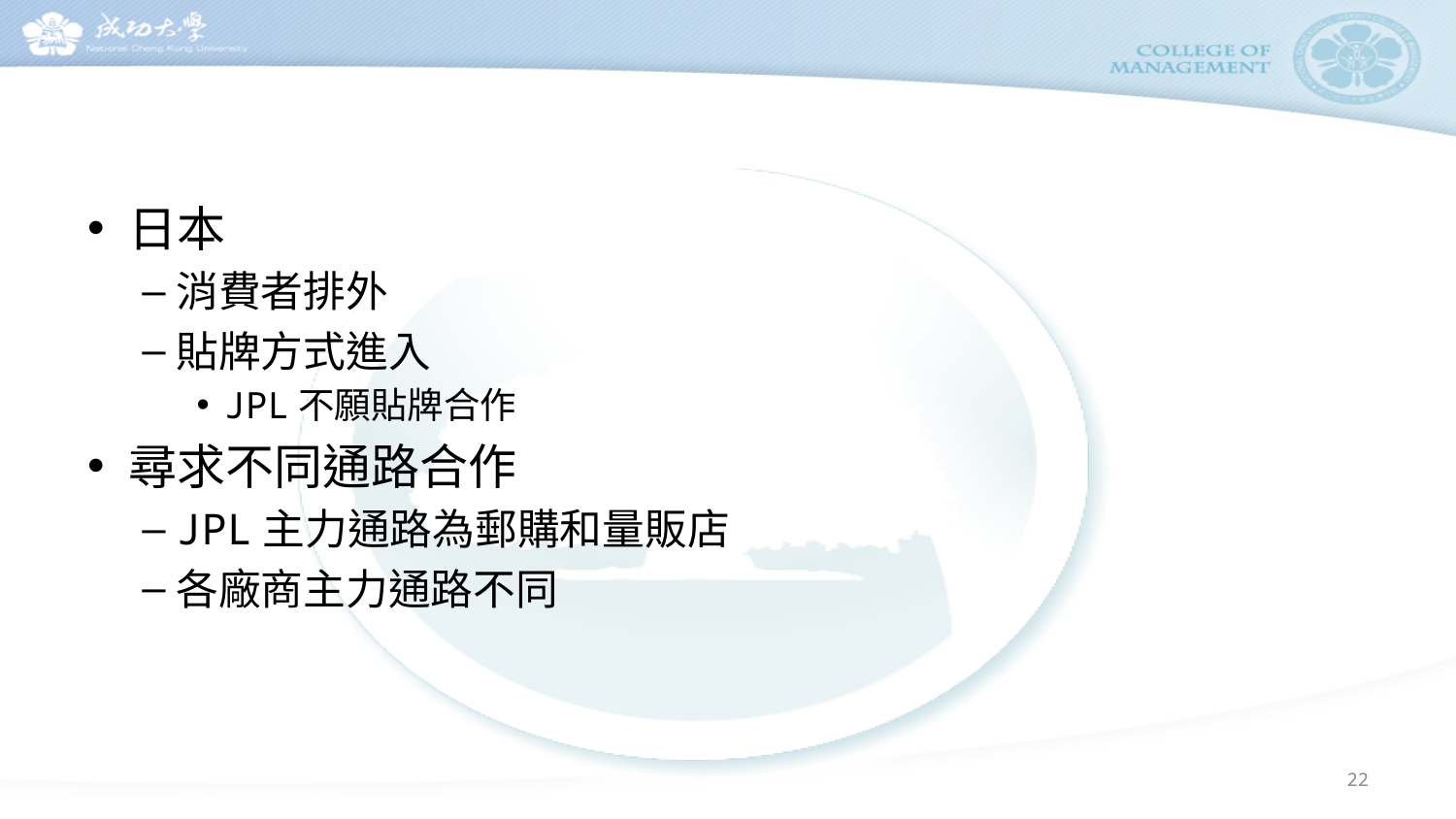

#
日本
消費者排外
貼牌方式進入
JPL不願貼牌合作
尋求不同通路合作
JPL主力通路為郵購和量販店
各廠商主力通路不同

22